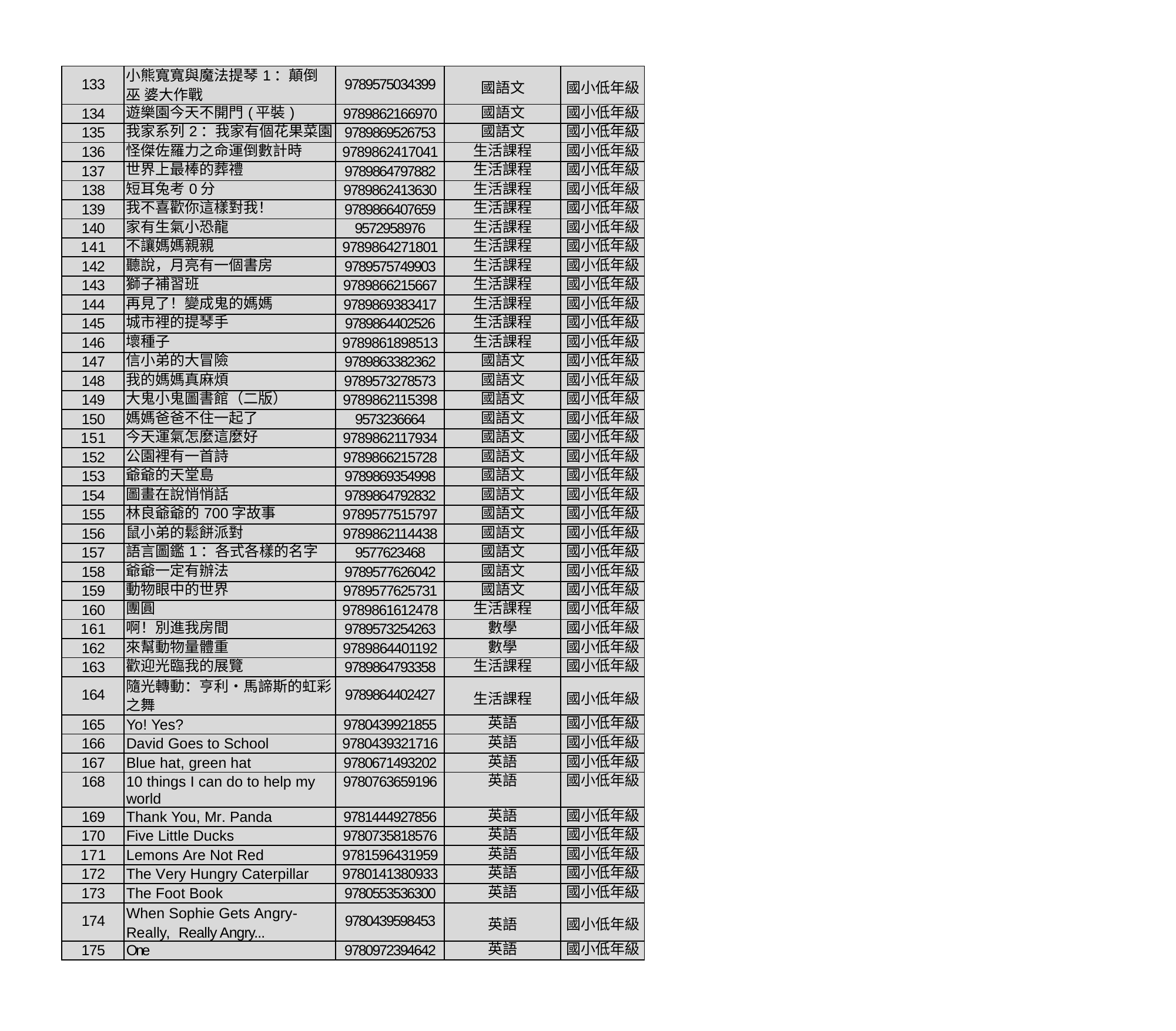

| 133 | 小熊寬寬與魔法提琴1：顛倒巫 婆大作戰 | 9789575034399 | 國語文 | 國小低年級 |
| --- | --- | --- | --- | --- |
| 134 | 遊樂園今天不開門(平裝) | 9789862166970 | 國語文 | 國小低年級 |
| 135 | 我家系列2：我家有個花果菜園 | 9789869526753 | 國語文 | 國小低年級 |
| 136 | 怪傑佐羅力之命運倒數計時 | 9789862417041 | 生活課程 | 國小低年級 |
| 137 | 世界上最棒的葬禮 | 9789864797882 | 生活課程 | 國小低年級 |
| 138 | 短耳兔考0分 | 9789862413630 | 生活課程 | 國小低年級 |
| 139 | 我不喜歡你這樣對我！ | 9789866407659 | 生活課程 | 國小低年級 |
| 140 | 家有生氣小恐龍 | 9572958976 | 生活課程 | 國小低年級 |
| 141 | 不讓媽媽親親 | 9789864271801 | 生活課程 | 國小低年級 |
| 142 | 聽說，月亮有一個書房 | 9789575749903 | 生活課程 | 國小低年級 |
| 143 | 獅子補習班 | 9789866215667 | 生活課程 | 國小低年級 |
| 144 | 再見了！變成鬼的媽媽 | 9789869383417 | 生活課程 | 國小低年級 |
| 145 | 城市裡的提琴手 | 9789864402526 | 生活課程 | 國小低年級 |
| 146 | 壞種子 | 9789861898513 | 生活課程 | 國小低年級 |
| 147 | 信小弟的大冒險 | 9789863382362 | 國語文 | 國小低年級 |
| 148 | 我的媽媽真麻煩 | 9789573278573 | 國語文 | 國小低年級 |
| 149 | 大鬼小鬼圖書館（二版） | 9789862115398 | 國語文 | 國小低年級 |
| 150 | 媽媽爸爸不住一起了 | 9573236664 | 國語文 | 國小低年級 |
| 151 | 今天運氣怎麼這麼好 | 9789862117934 | 國語文 | 國小低年級 |
| 152 | 公園裡有一首詩 | 9789866215728 | 國語文 | 國小低年級 |
| 153 | 爺爺的天堂島 | 9789869354998 | 國語文 | 國小低年級 |
| 154 | 圖畫在說悄悄話 | 9789864792832 | 國語文 | 國小低年級 |
| 155 | 林良爺爺的700字故事 | 9789577515797 | 國語文 | 國小低年級 |
| 156 | 鼠小弟的鬆餅派對 | 9789862114438 | 國語文 | 國小低年級 |
| 157 | 語言圖鑑1：各式各樣的名字 | 9577623468 | 國語文 | 國小低年級 |
| 158 | 爺爺一定有辦法 | 9789577626042 | 國語文 | 國小低年級 |
| 159 | 動物眼中的世界 | 9789577625731 | 國語文 | 國小低年級 |
| 160 | 團圓 | 9789861612478 | 生活課程 | 國小低年級 |
| 161 | 啊！別進我房間 | 9789573254263 | 數學 | 國小低年級 |
| 162 | 來幫動物量體重 | 9789864401192 | 數學 | 國小低年級 |
| 163 | 歡迎光臨我的展覽 | 9789864793358 | 生活課程 | 國小低年級 |
| 164 | 隨光轉動：亨利・馬諦斯的虹彩 之舞 | 9789864402427 | 生活課程 | 國小低年級 |
| 165 | Yo! Yes? | 9780439921855 | 英語 | 國小低年級 |
| 166 | David Goes to School | 9780439321716 | 英語 | 國小低年級 |
| 167 | Blue hat, green hat | 9780671493202 | 英語 | 國小低年級 |
| 168 | 10 things I can do to help my world | 9780763659196 | 英語 | 國小低年級 |
| 169 | Thank You, Mr. Panda | 9781444927856 | 英語 | 國小低年級 |
| 170 | Five Little Ducks | 9780735818576 | 英語 | 國小低年級 |
| 171 | Lemons Are Not Red | 9781596431959 | 英語 | 國小低年級 |
| 172 | The Very Hungry Caterpillar | 9780141380933 | 英語 | 國小低年級 |
| 173 | The Foot Book | 9780553536300 | 英語 | 國小低年級 |
| 174 | When Sophie Gets Angry-Really, Really Angry... | 9780439598453 | 英語 | 國小低年級 |
| 175 | One | 9780972394642 | 英語 | 國小低年級 |